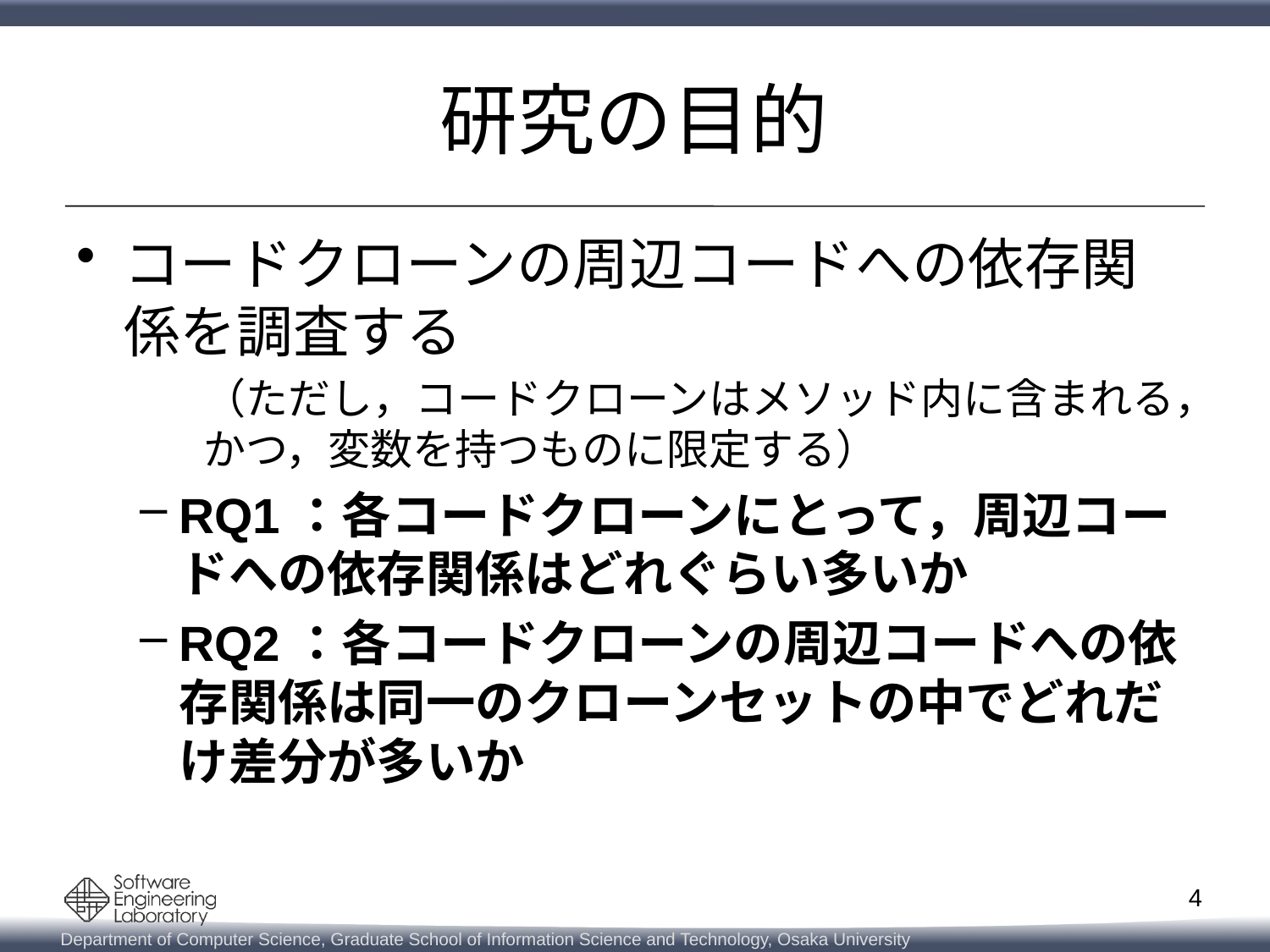

# 研究の目的
コードクローンの周辺コードへの依存関係を調査する
（ただし，コードクローンはメソッド内に含まれる，かつ，変数を持つものに限定する）
RQ1：各コードクローンにとって，周辺コードへの依存関係はどれぐらい多いか
RQ2：各コードクローンの周辺コードへの依存関係は同一のクローンセットの中でどれだけ差分が多いか

4